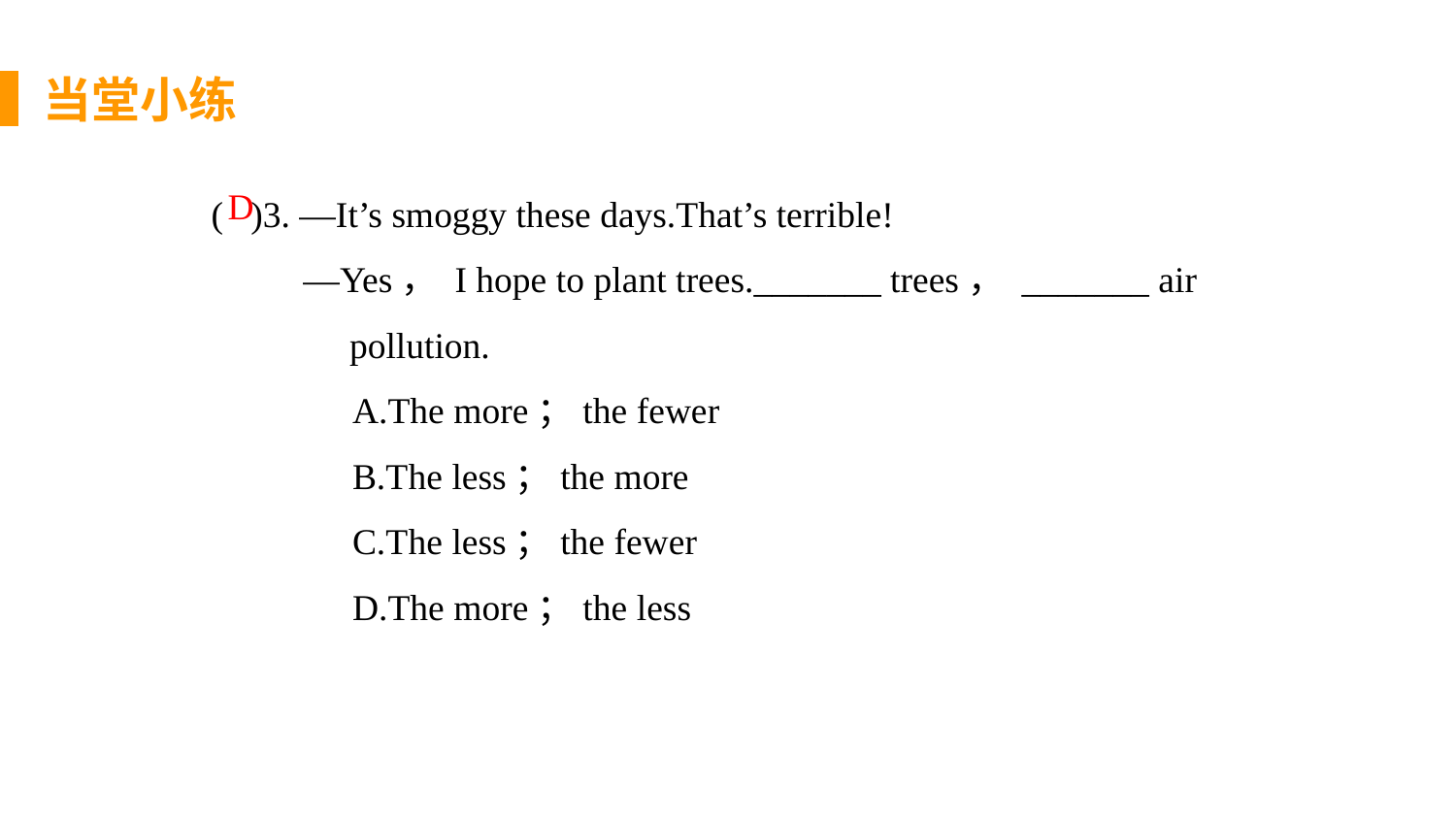

当堂小练

(   )3. —It’s smoggy these days.That’s terrible!
          —Yes， I hope to plant trees._______ trees， _______ air
               pollution.
      A.The more；the fewer
      B.The less；the more
      C.The less；the fewer
      D.The more；the less
D